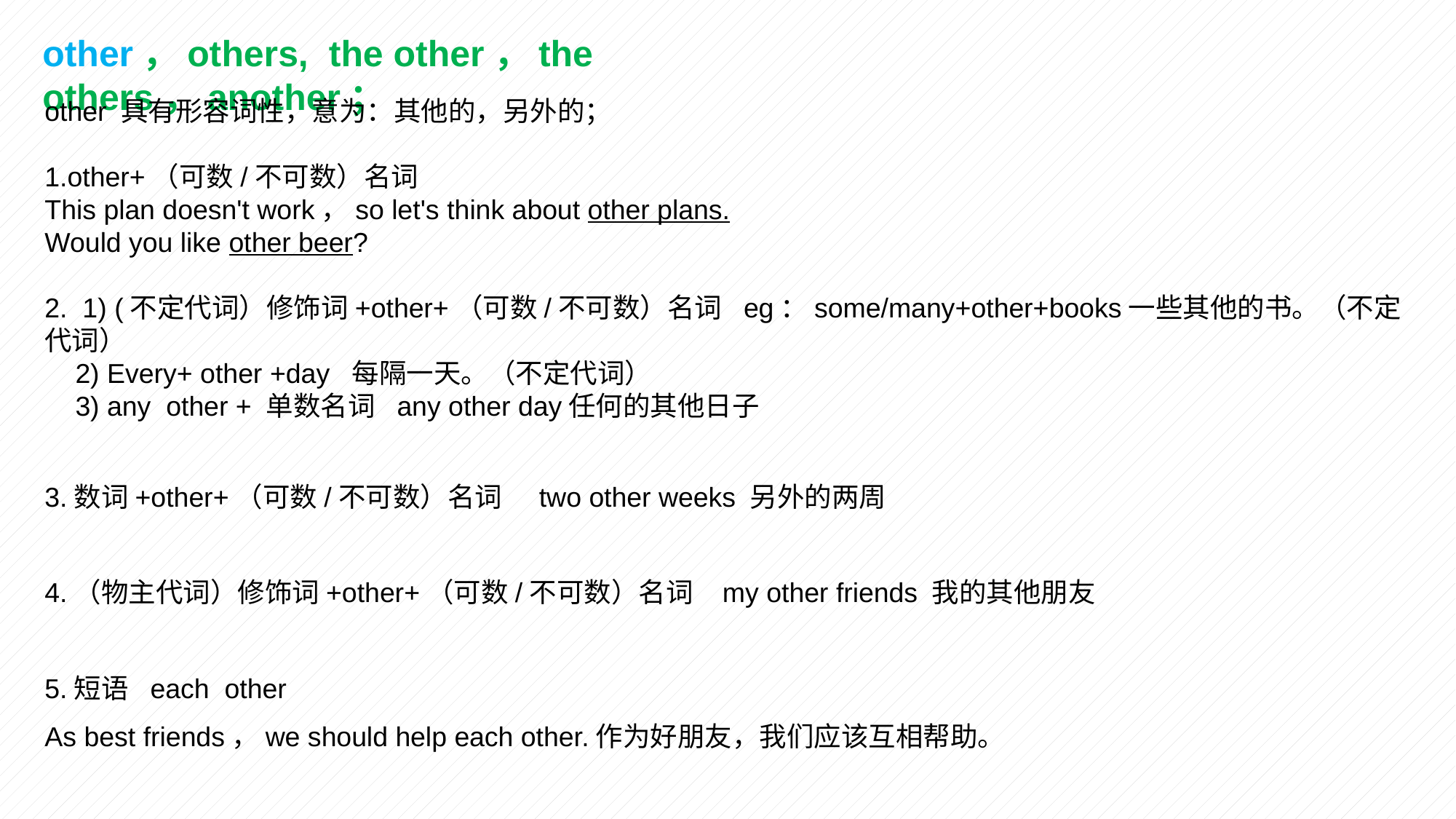

other，others,  the other，the others，another；
other 具有形容词性，意为：其他的，另外的；

1.other+（可数/不可数）名词
This plan doesn't work，so let's think about other plans.
Would you like other beer?

2.  1) (不定代词）修饰词+other+（可数/不可数）名词  eg：some/many+other+books一些其他的书。（不定代词）
    2) Every+ other +day  每隔一天。（不定代词）
    3) any  other + 单数名词  any other day任何的其他日子

3.数词+other+（可数/不可数）名词    two other weeks 另外的两周

4.（物主代词）修饰词+other+（可数/不可数）名词   my other friends 我的其他朋友

5.短语  each  other
As best friends，we should help each other.作为好朋友，我们应该互相帮助。